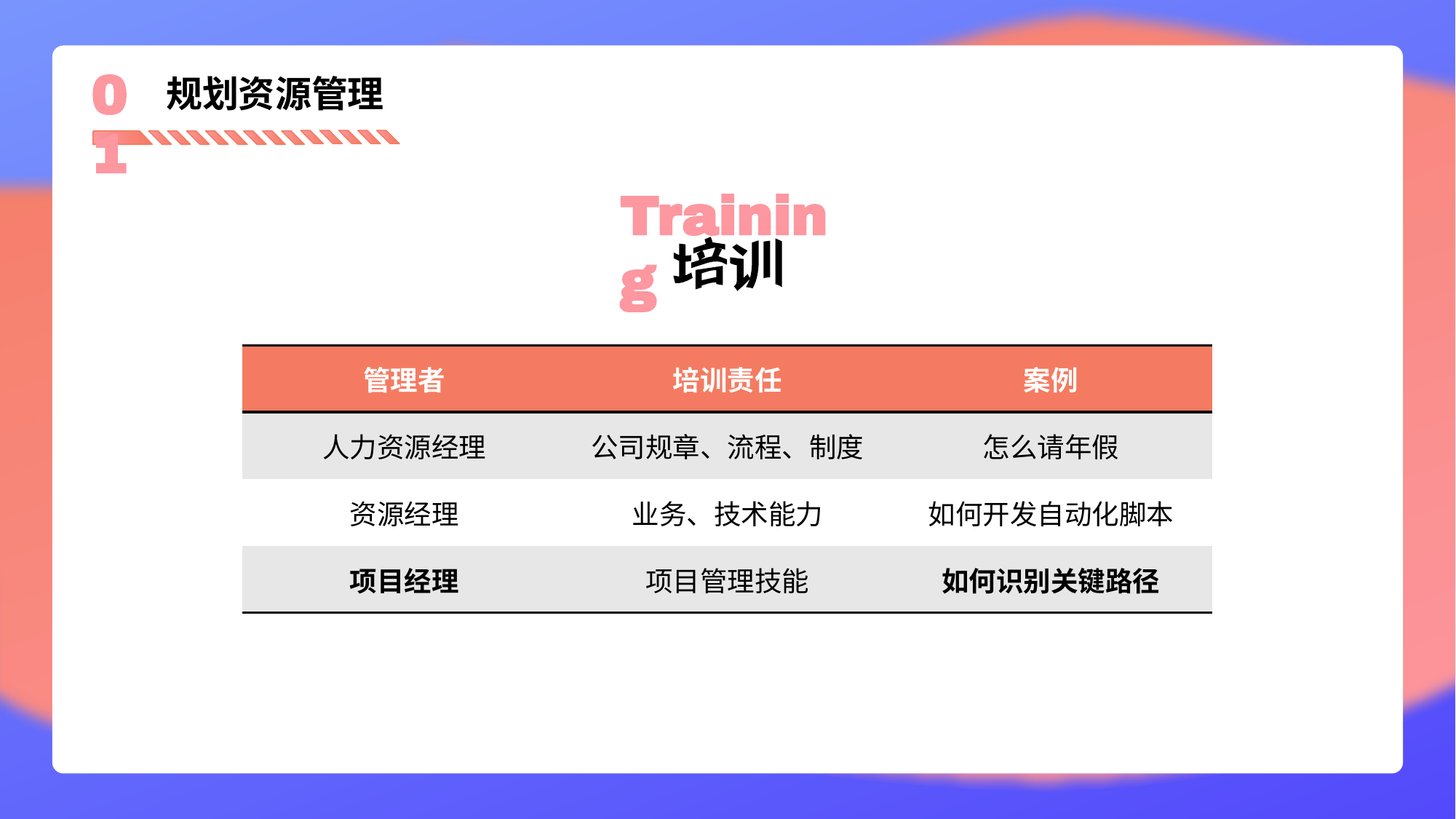

01
# 规划资源管理
Training
培训
| 管理者 | 培训责任 | 案例 |
| --- | --- | --- |
| 人力资源经理 | 公司规章、流程、制度 | 怎么请年假 |
| 资源经理 | 业务、技术能力 | 如何开发自动化脚本 |
| 项目经理 | 项目管理技能 | 如何识别关键路径 |